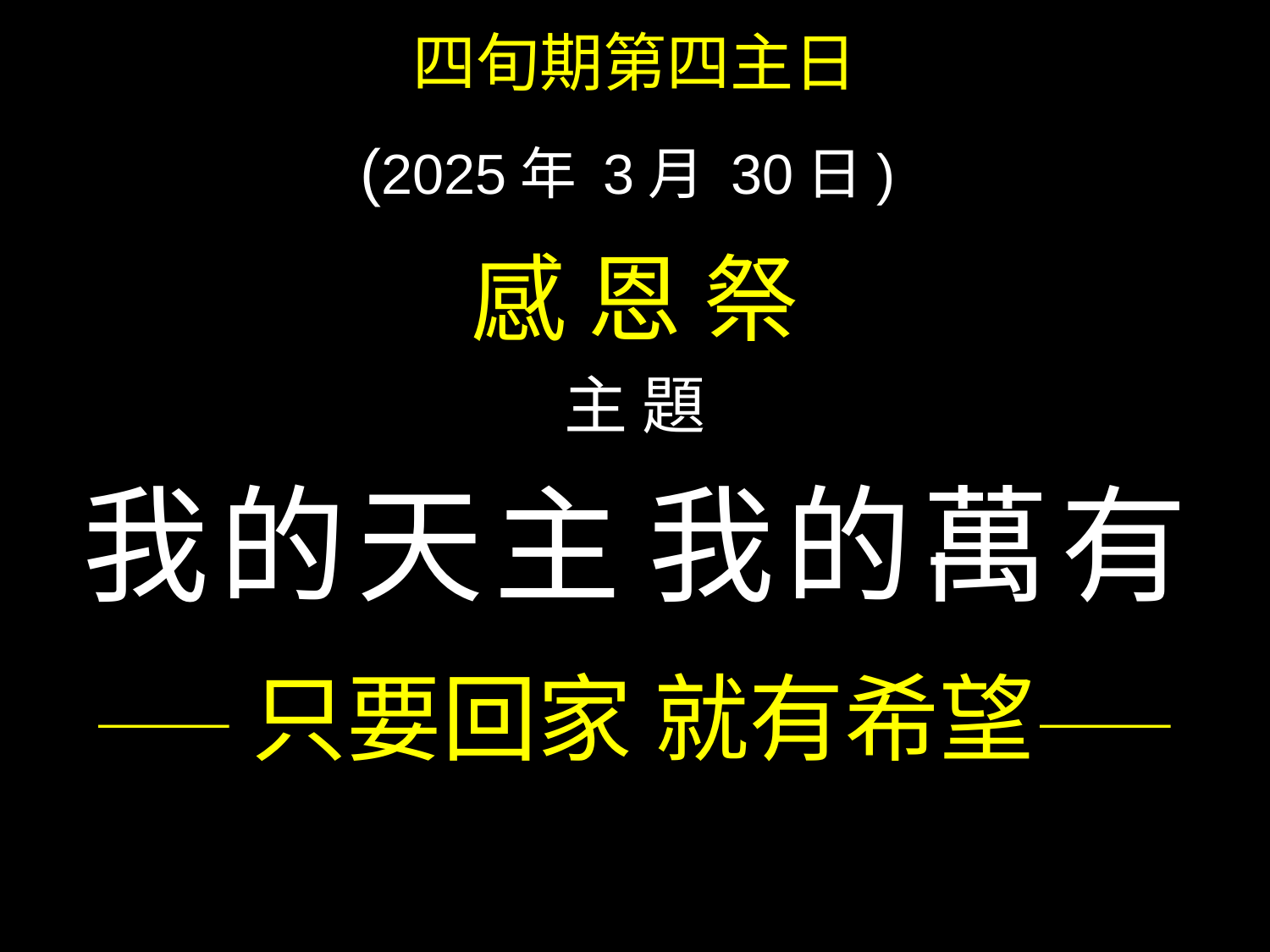

四旬期第四主日
 (2025年 3月 30日)
感 恩 祭

主 題
我的天主 我的萬有
——只要回家 就有希望——